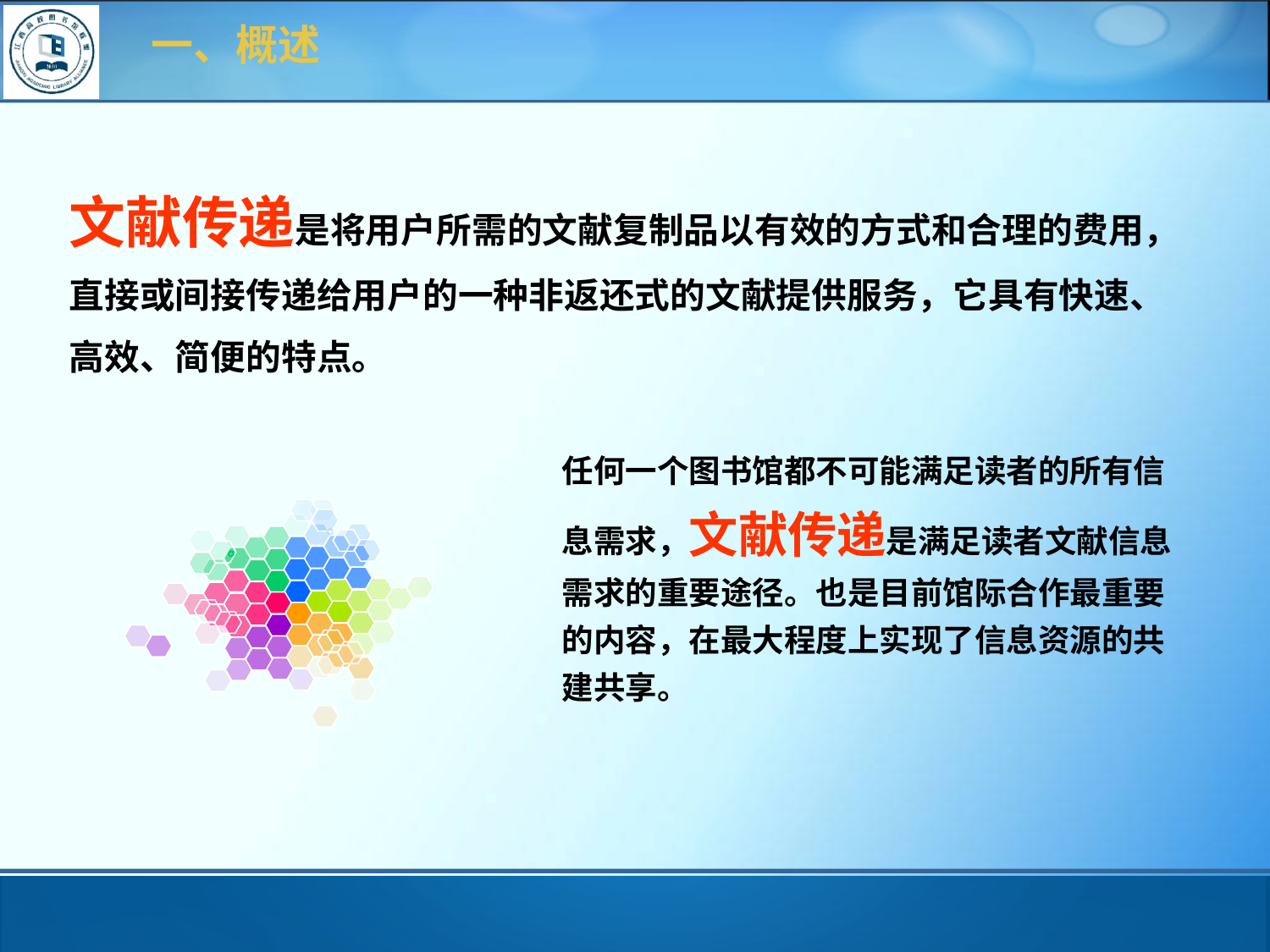

一、概述
文献传递是将用户所需的文献复制品以有效的方式和合理的费用，直接或间接传递给用户的一种非返还式的文献提供服务，它具有快速、高效、简便的特点。
任何一个图书馆都不可能满足读者的所有信息需求，文献传递是满足读者文献信息需求的重要途径。也是目前馆际合作最重要的内容，在最大程度上实现了信息资源的共建共享。